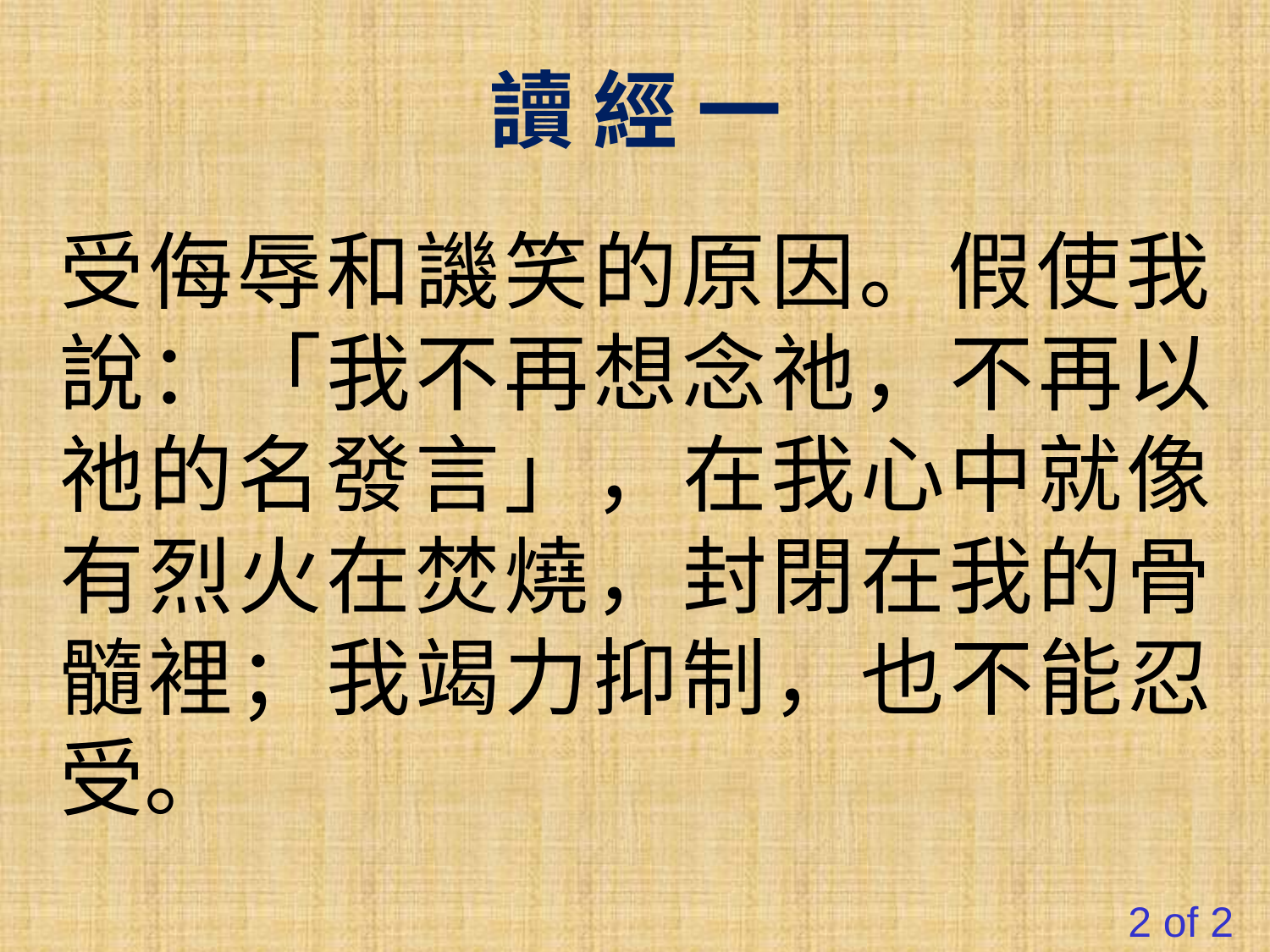

讀 經 一

受侮辱和譏笑的原因。假使我說：「我不再想念祂，不再以祂的名發言」，在我心中就像有烈火在焚燒，封閉在我的骨髓裡；我竭力抑制，也不能忍受。
#
2 of 2